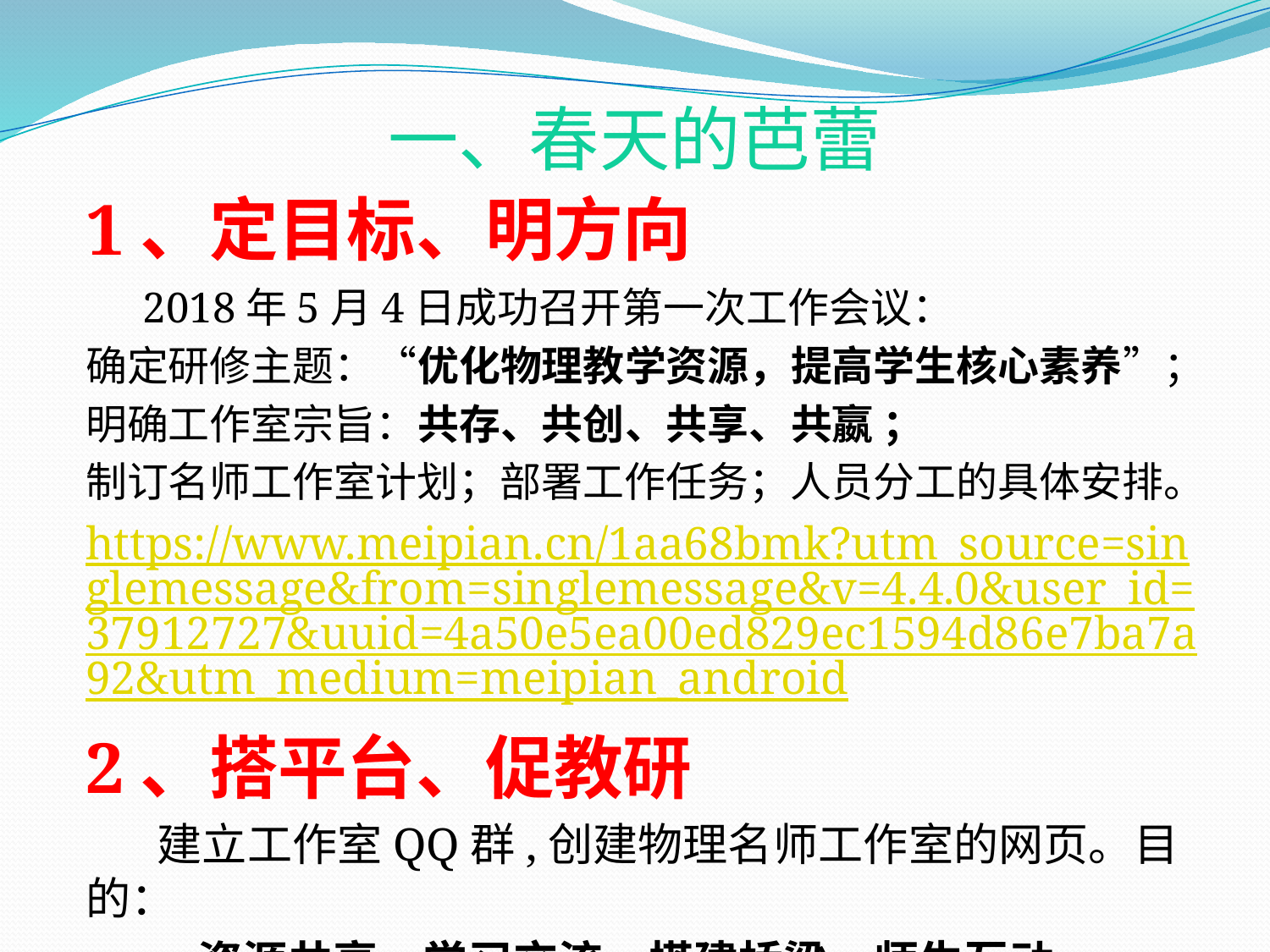

# 一、春天的芭蕾
1、定目标、明方向
     2018年5月4日成功召开第一次工作会议：
确定研修主题：“优化物理教学资源，提高学生核心素养”；
明确工作室宗旨：共存、共创、共享、共嬴 ；
制订名师工作室计划；部署工作任务；人员分工的具体安排。
https://www.meipian.cn/1aa68bmk?utm_source=singlemessage&from=singlemessage&v=4.4.0&user_id=37912727&uuid=4a50e5ea00ed829ec1594d86e7ba7a92&utm_medium=meipian_android
2、搭平台、促教研
      建立工作室QQ群,创建物理名师工作室的网页。目的：
          资源共享、学习交流、搭建桥梁、师生互动。
http://www.pjedu.com.cn/Category_360/Index.aspx